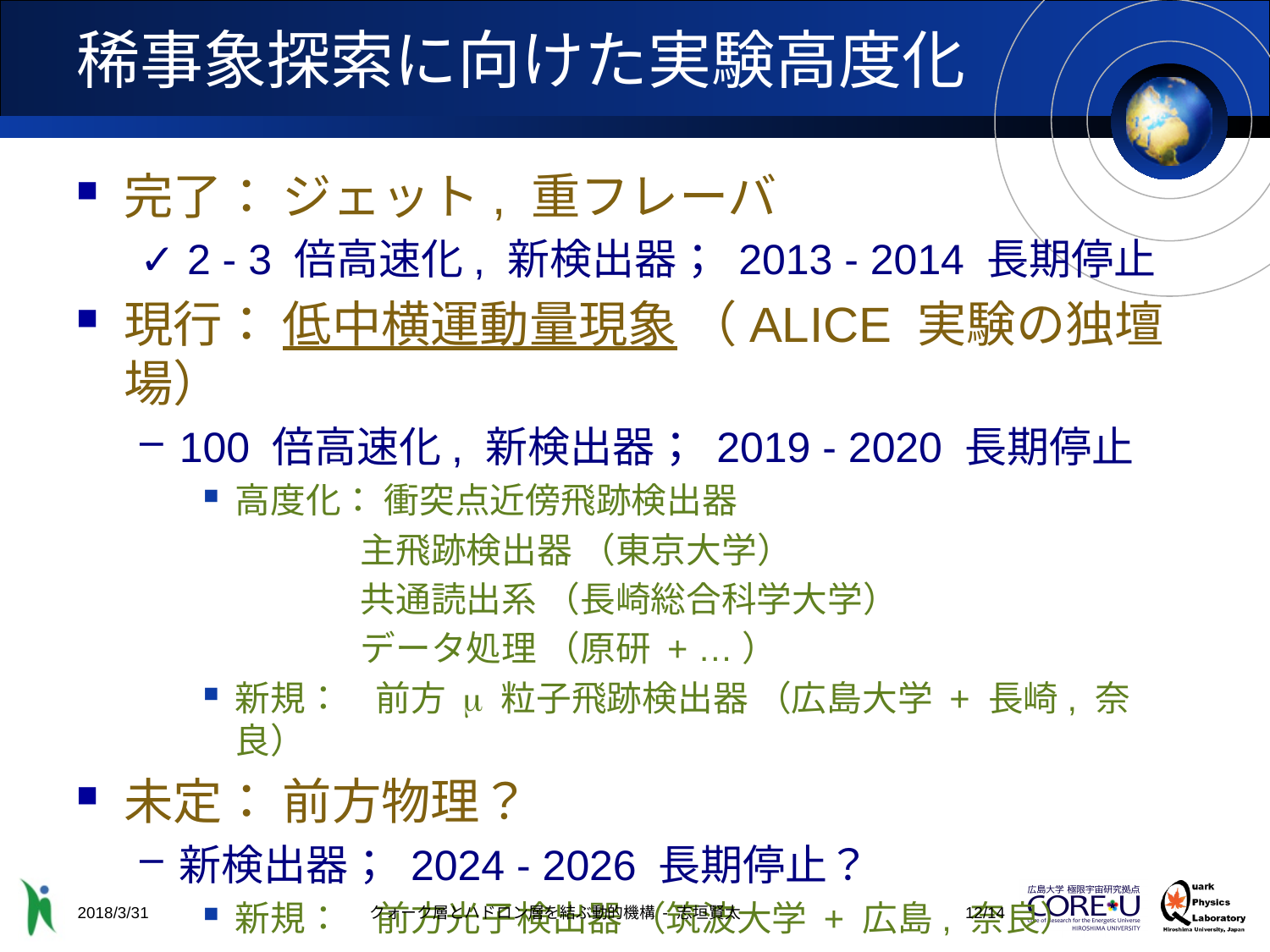

# 稀事象探索に向けた実験高度化
完了： ジェット, 重フレーバ
✓ 2 - 3 倍高速化, 新検出器； 2013 - 2014 長期停止
現行： 低中横運動量現象 （ALICE 実験の独壇場）
100 倍高速化, 新検出器； 2019 - 2020 長期停止
高度化： 衝突点近傍飛跡検出器
                   主飛跡検出器 （東京大学）
                   共通読出系 （長崎総合科学大学）
                   データ処理 （原研 + …）
新規：     前方 μ 粒子飛跡検出器 （広島大学 + 長崎, 奈良）
未定： 前方物理？
新検出器； 2024 - 2026 長期停止？
新規：     前方光子検出器 （筑波大学 + 広島, 奈良）

2018/3/31
クォーク層とハドロン層を結ぶ動的機構 - 志垣賢太
12/14